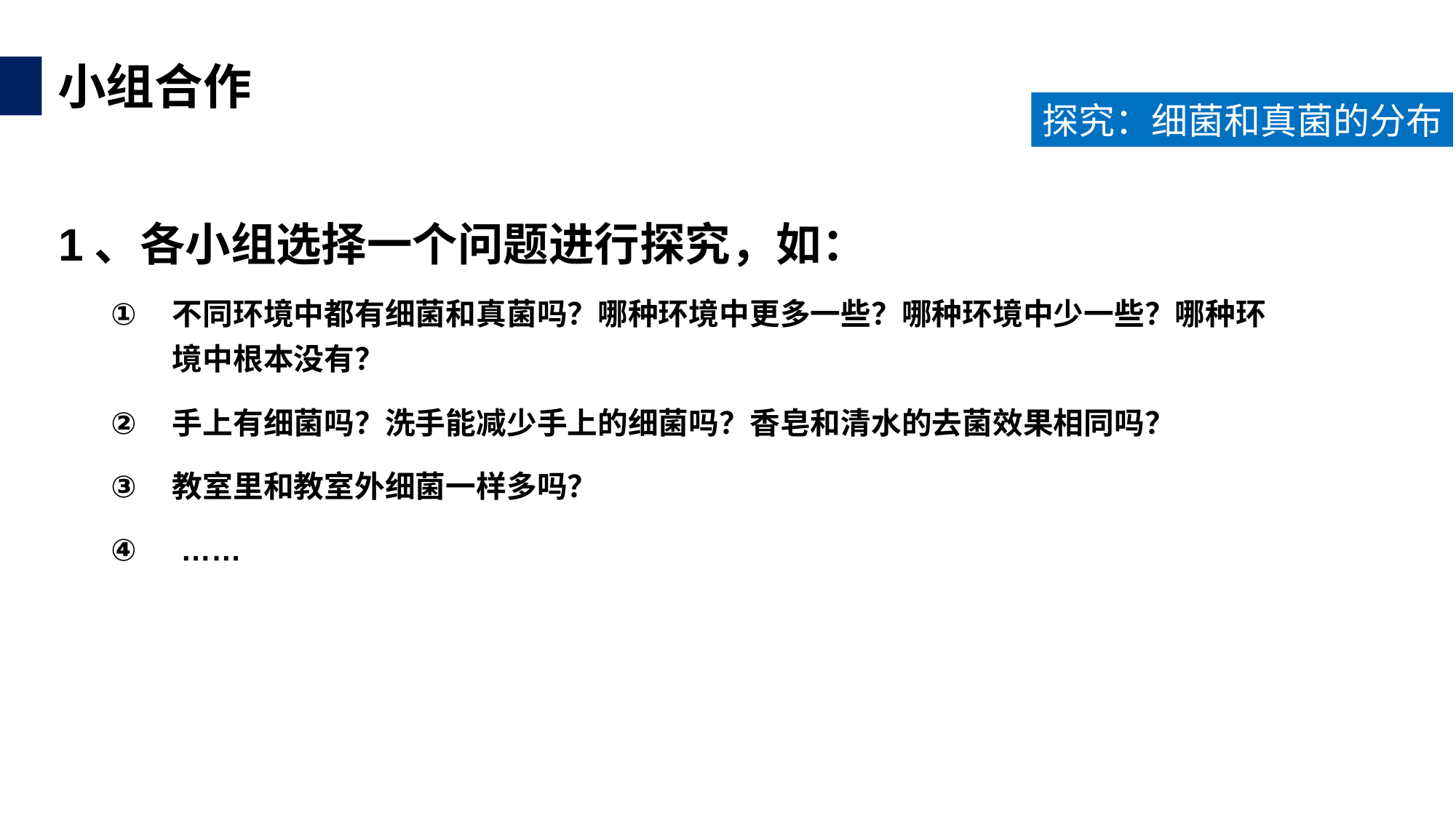

小组合作

探究：细菌和真菌的分布
1、各小组选择一个问题进行探究，如：
不同环境中都有细菌和真菌吗？哪种环境中更多一些？哪种环境中少一些？哪种环境中根本没有？
手上有细菌吗？洗手能减少手上的细菌吗？香皂和清水的去菌效果相同吗？
教室里和教室外细菌一样多吗？
 ……